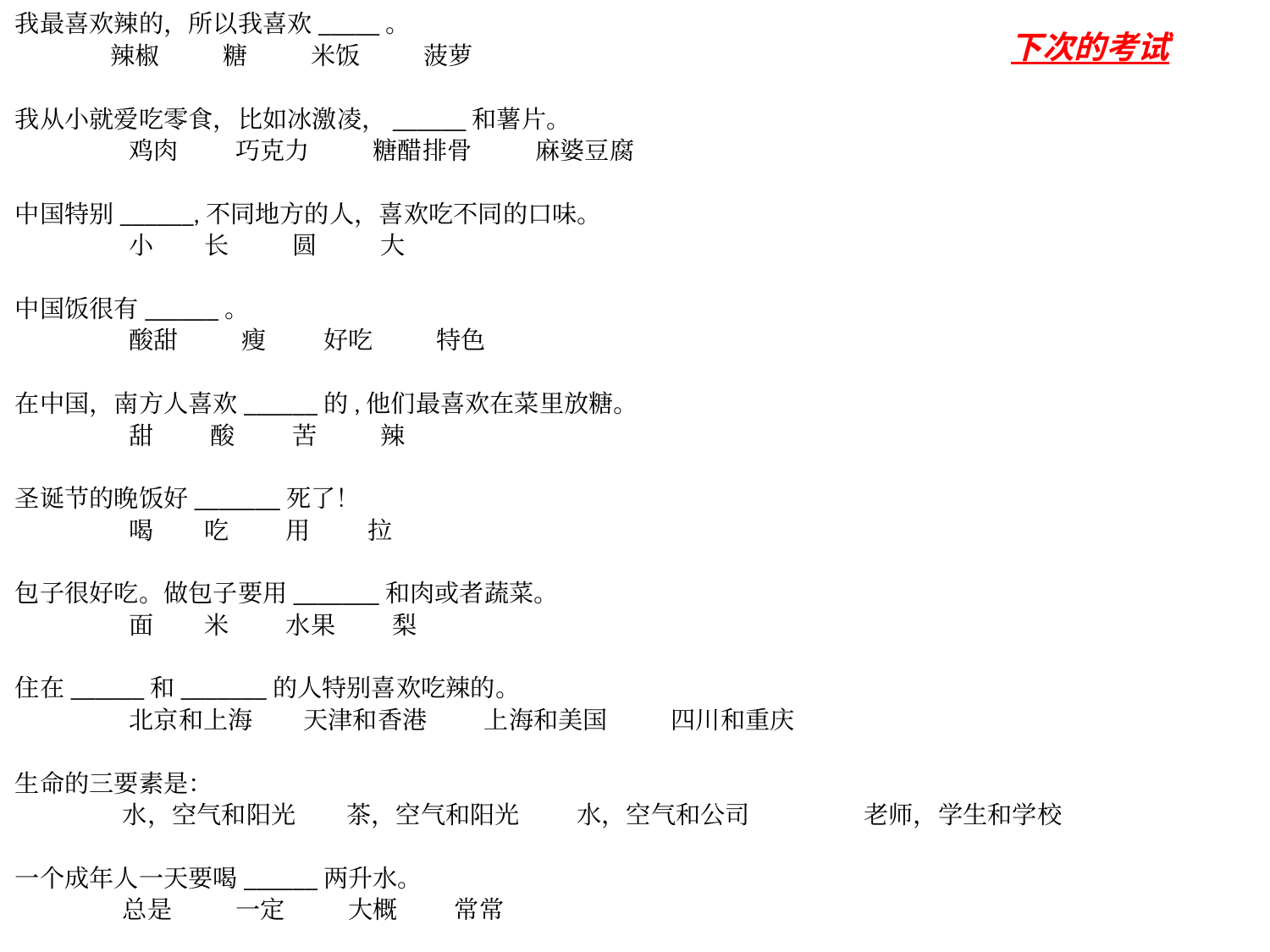

我最喜欢辣的，所以我喜欢_____。
辣椒          糖          米饭          菠萝

我从小就爱吃零食，比如冰激凌，______和薯片。
       鸡肉         巧克力          糖醋排骨          麻婆豆腐

中国特别______,不同地方的人，喜欢吃不同的口味。
       小        长          圆          大

中国饭很有______。
       酸甜          瘦         好吃          特色

在中国，南方人喜欢______的,他们最喜欢在菜里放糖。
       甜         酸         苦          辣

圣诞节的晚饭好_______死了！
       喝        吃         用         拉

包子很好吃。做包子要用_______和肉或者蔬菜。
       面        米         水果         梨

住在______和_______的人特别喜欢吃辣的。
       北京和上海        天津和香港         上海和美国          四川和重庆

生命的三要素是：
      水，空气和阳光        茶，空气和阳光         水，空气和公司                  老师，学生和学校

一个成年人一天要喝______两升水。
      总是          一定          大概         常常
下次的考试